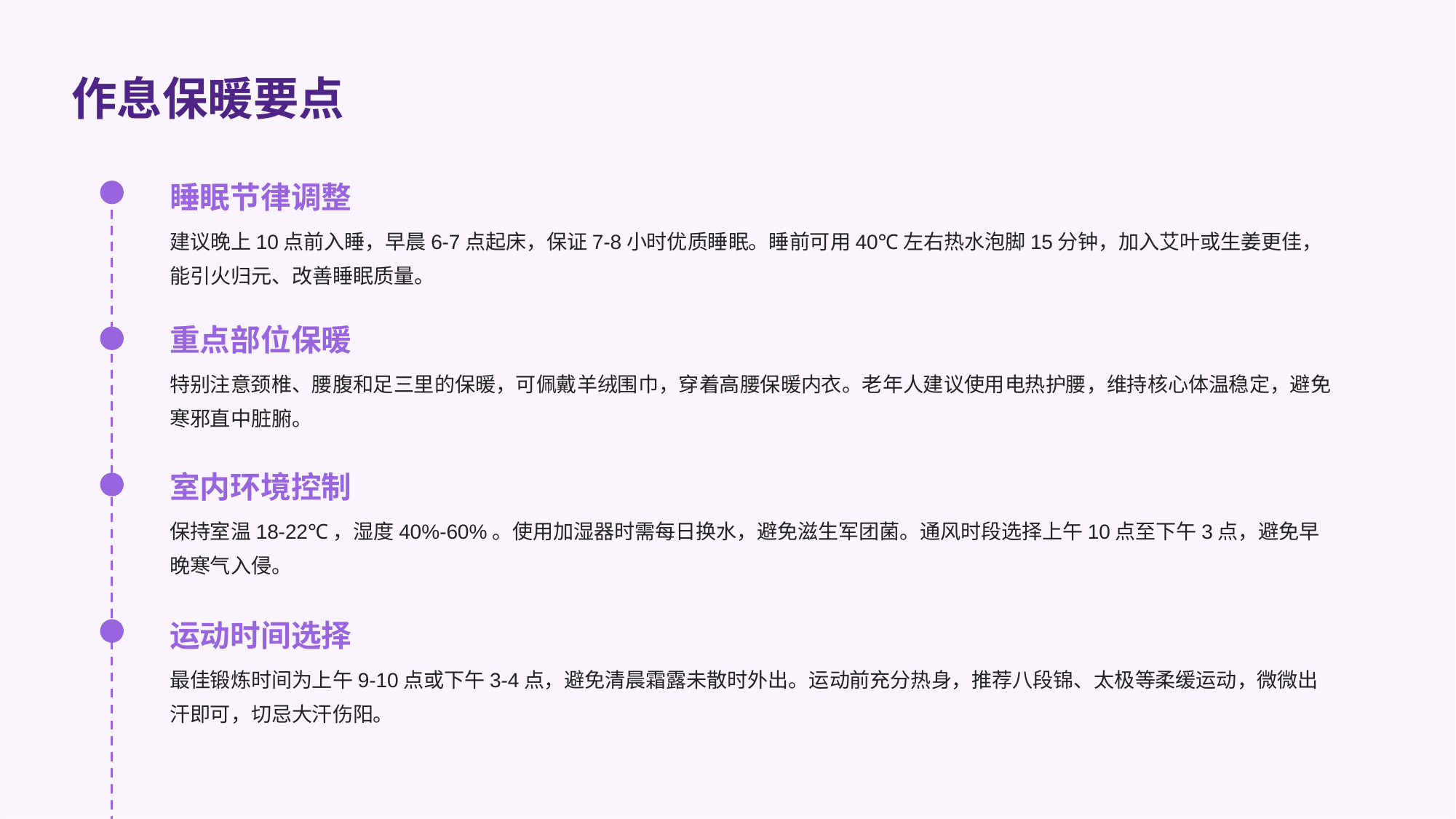

作息保暖要点
睡眠节律调整

建议晚上10点前入睡，早晨6-7点起床，保证7-8小时优质睡眠。睡前可用40℃左右热水泡脚15分钟，加入艾叶或生姜更佳，能引火归元、改善睡眠质量。
重点部位保暖

特别注意颈椎、腰腹和足三里的保暖，可佩戴羊绒围巾，穿着高腰保暖内衣。老年人建议使用电热护腰，维持核心体温稳定，避免寒邪直中脏腑。
室内环境控制

保持室温18-22℃，湿度40%-60%。使用加湿器时需每日换水，避免滋生军团菌。通风时段选择上午10点至下午3点，避免早晚寒气入侵。
运动时间选择

最佳锻炼时间为上午9-10点或下午3-4点，避免清晨霜露未散时外出。运动前充分热身，推荐八段锦、太极等柔缓运动，微微出汗即可，切忌大汗伤阳。